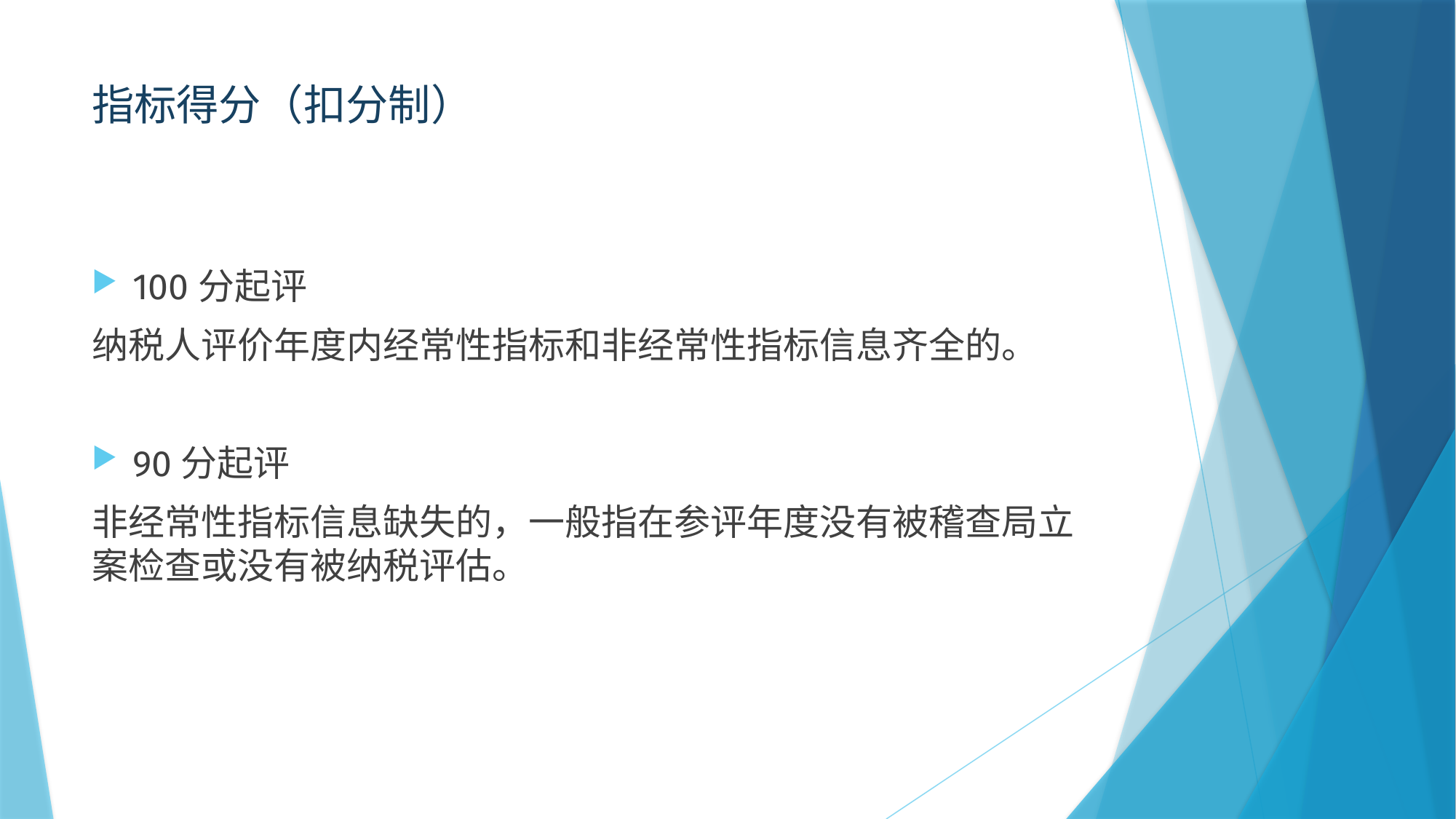

# 指标得分（扣分制）
100分起评
纳税人评价年度内经常性指标和非经常性指标信息齐全的。

90分起评
非经常性指标信息缺失的，一般指在参评年度没有被稽查局立案检查或没有被纳税评估。